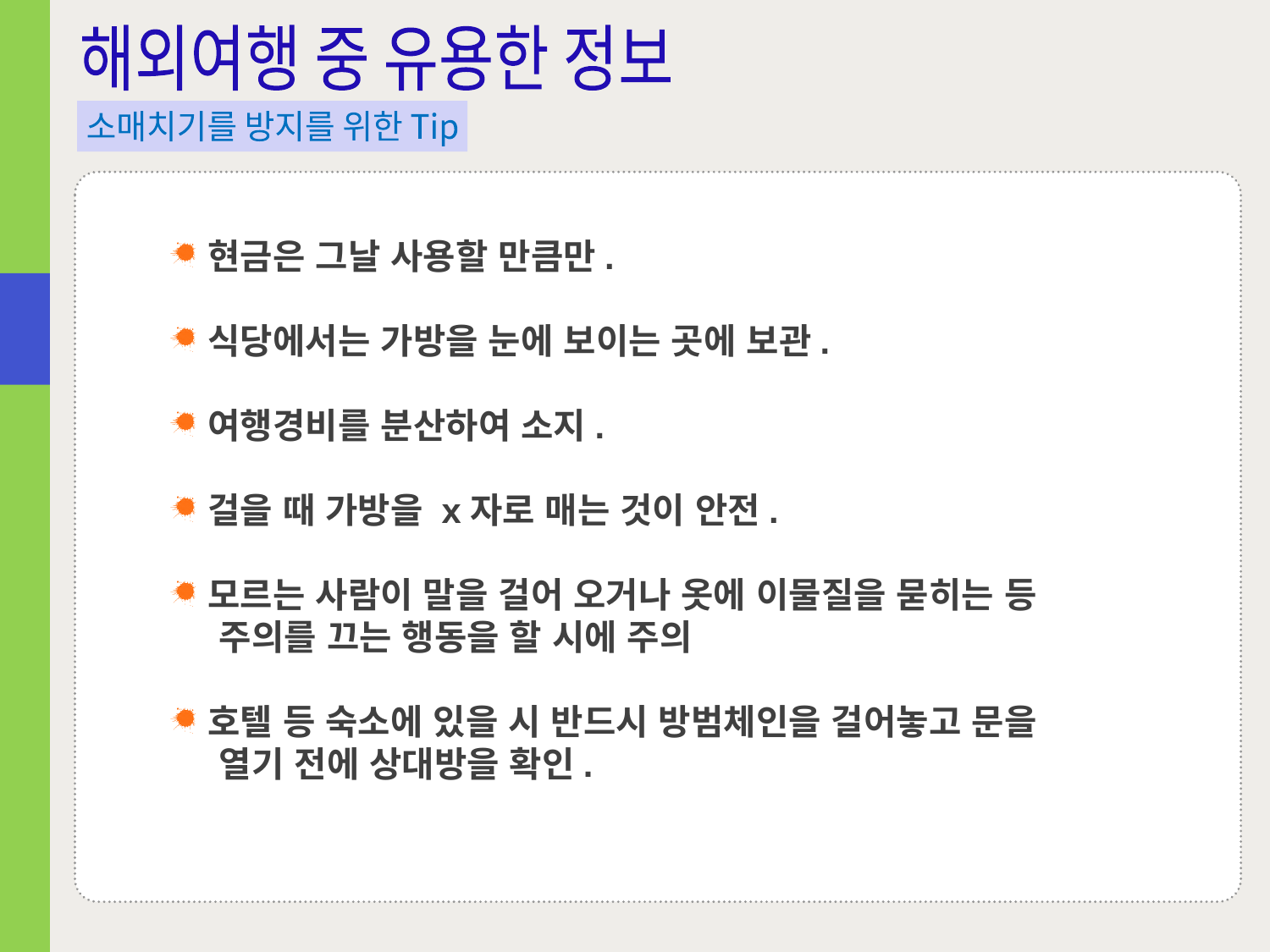

해외여행 중 유용한 정보

소매치기를 방지를 위한 Tip

현금은 그날 사용할 만큼만.

식당에서는 가방을 눈에 보이는 곳에 보관.

여행경비를 분산하여 소지.

걸을 때 가방을 x자로 매는 것이 안전.

모르는 사람이 말을 걸어 오거나 옷에 이물질을 묻히는 등
    주의를 끄는 행동을 할 시에 주의

호텔 등 숙소에 있을 시 반드시 방범체인을 걸어놓고 문을
    열기 전에 상대방을 확인.